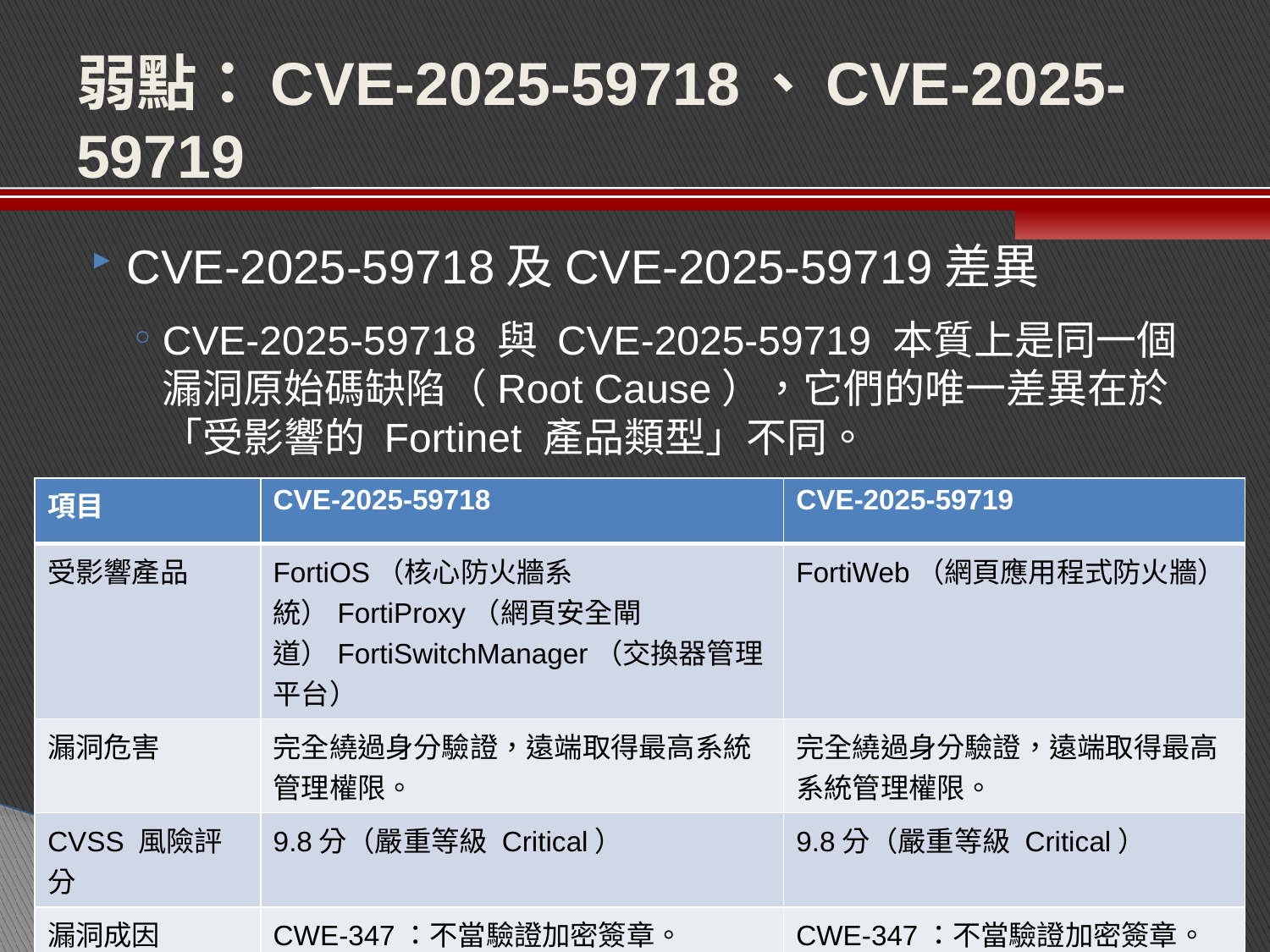

# 弱點：CVE-2025-59718、CVE-2025-59719
CVE-2025-59718及CVE-2025-59719差異
CVE-2025-59718 與 CVE-2025-59719 本質上是同一個漏洞原始碼缺陷（Root Cause），它們的唯一差異在於「受影響的 Fortinet 產品類型」不同。

| 項目 | CVE-2025-59718 | CVE-2025-59719 |
| --- | --- | --- |
| 受影響產品 | FortiOS（核心防火牆系統）FortiProxy（網頁安全閘道）FortiSwitchManager（交換器管理平台） | FortiWeb（網頁應用程式防火牆） |
| 漏洞危害 | 完全繞過身分驗證，遠端取得最高系統管理權限。 | 完全繞過身分驗證，遠端取得最高系統管理權限。 |
| CVSS 風險評分 | 9.8分（嚴重等級 Critical） | 9.8分（嚴重等級 Critical） |
| 漏洞成因 | CWE-347：不當驗證加密簽章。 | CWE-347：不當驗證加密簽章。 |
| 觸發先決條件 | 必須啟用 FortiCloud SSO（單一登入）功能 | 必須啟用 FortiCloud SSO（單一登入）功能 |